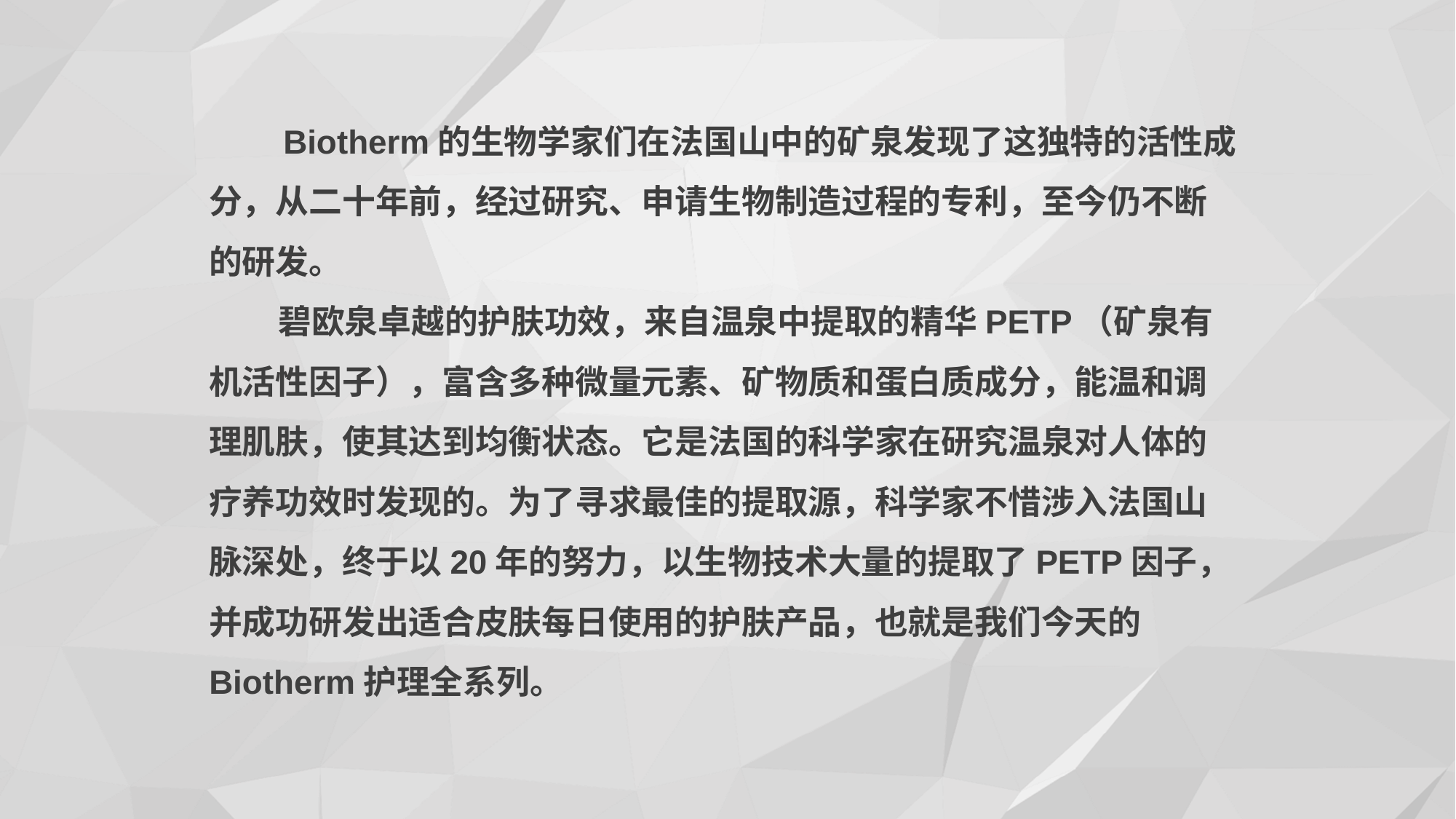

Biotherm的生物学家们在法国山中的矿泉发现了这独特的活性成分，从二十年前，经过研究、申请生物制造过程的专利，至今仍不断的研发。
        碧欧泉卓越的护肤功效，来自温泉中提取的精华PETP（矿泉有机活性因子），富含多种微量元素、矿物质和蛋白质成分，能温和调理肌肤，使其达到均衡状态。它是法国的科学家在研究温泉对人体的疗养功效时发现的。为了寻求最佳的提取源，科学家不惜涉入法国山脉深处，终于以20年的努力，以生物技术大量的提取了PETP因子，并成功研发出适合皮肤每日使用的护肤产品，也就是我们今天的Biotherm护理全系列。